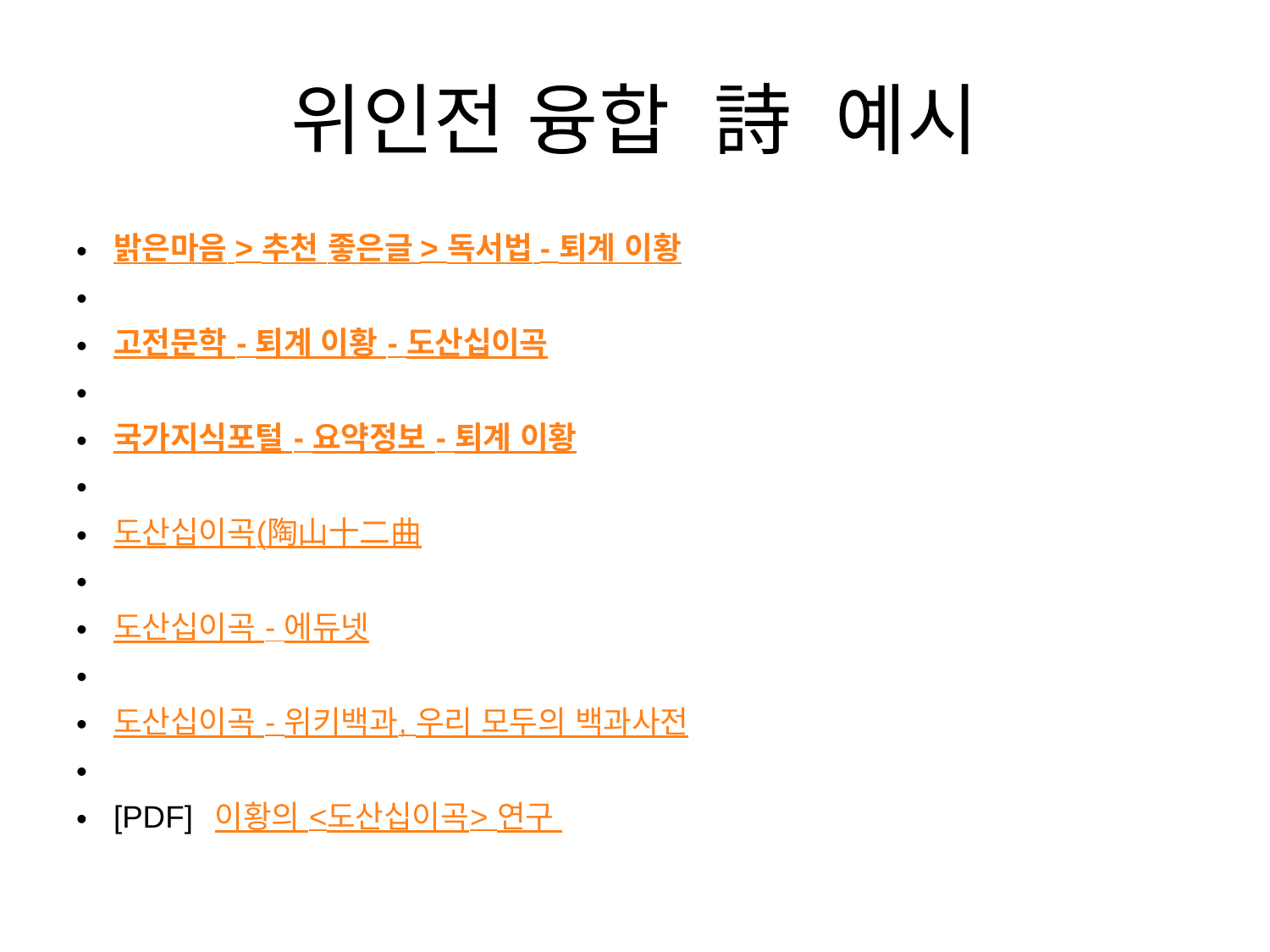

# 위인전 융합  詩  예시
밝은마음 > 추천 좋은글 > 독서법 - 퇴계 이황

고전문학 - 퇴계 이황 - 도산십이곡

국가지식포털 - 요약정보 - 퇴계 이황

도산십이곡(陶山十二曲

도산십이곡 - 에듀넷

도산십이곡 - 위키백과, 우리 모두의 백과사전

[PDF]  이황의 <도산십이곡> 연구